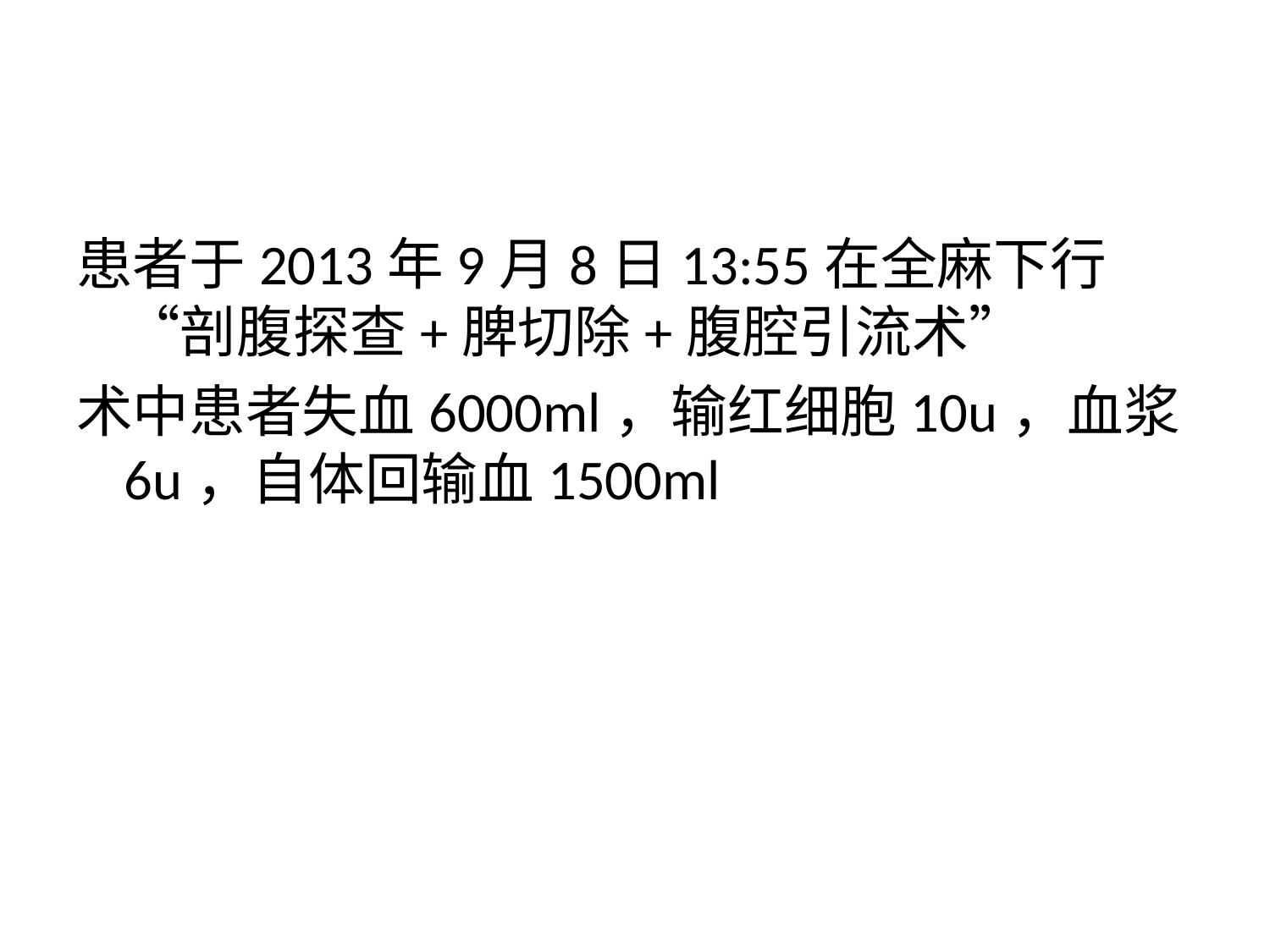

患者于2013年9月8日13:55在全麻下行“剖腹探查+脾切除+腹腔引流术”
术中患者失血6000ml，输红细胞10u，血浆6u，自体回输血1500ml